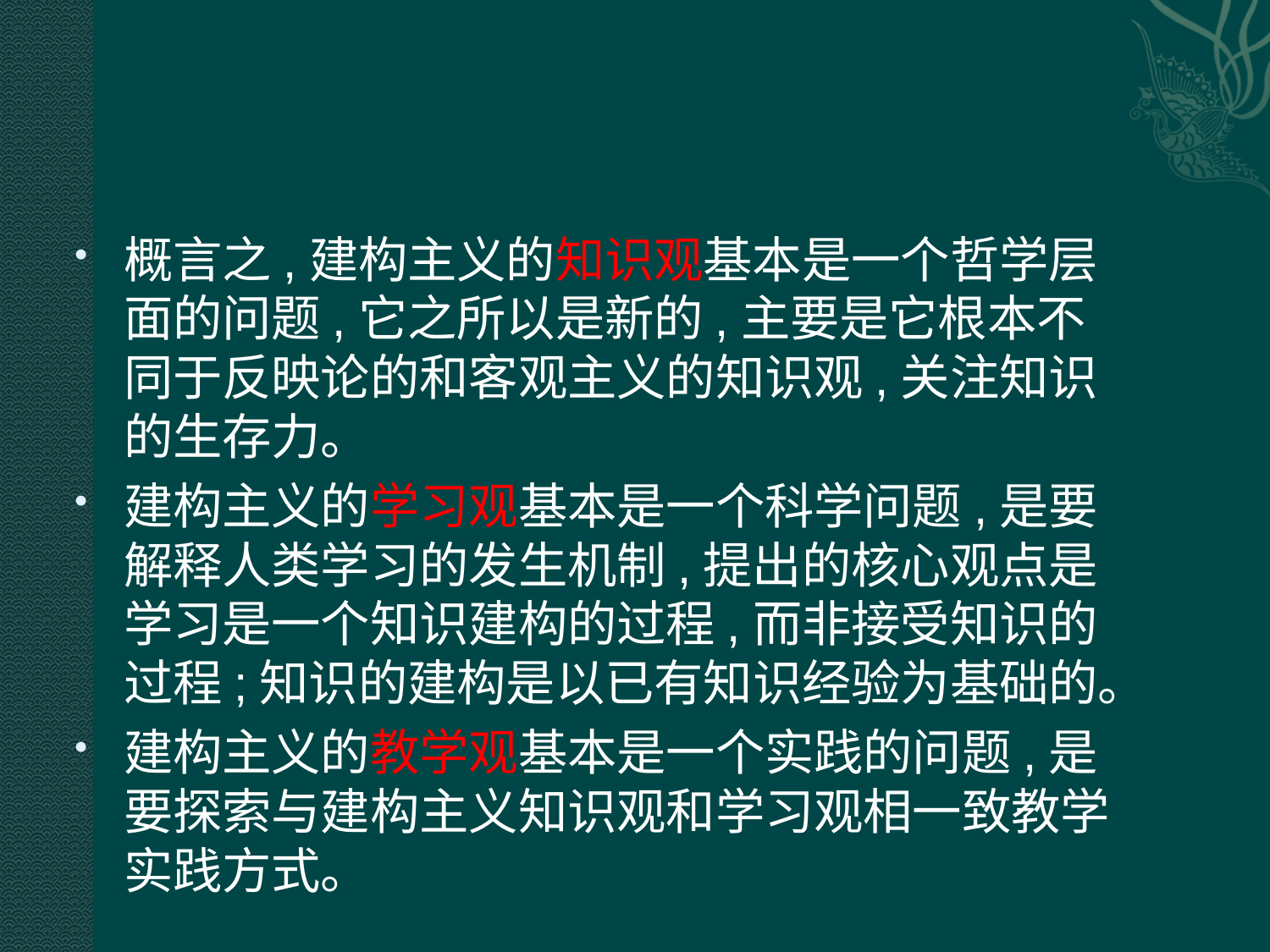

#
概言之,建构主义的知识观基本是一个哲学层面的问题,它之所以是新的,主要是它根本不同于反映论的和客观主义的知识观,关注知识的生存力。
建构主义的学习观基本是一个科学问题,是要解释人类学习的发生机制,提出的核心观点是学习是一个知识建构的过程,而非接受知识的过程;知识的建构是以已有知识经验为基础的。
建构主义的教学观基本是一个实践的问题,是要探索与建构主义知识观和学习观相一致教学实践方式。